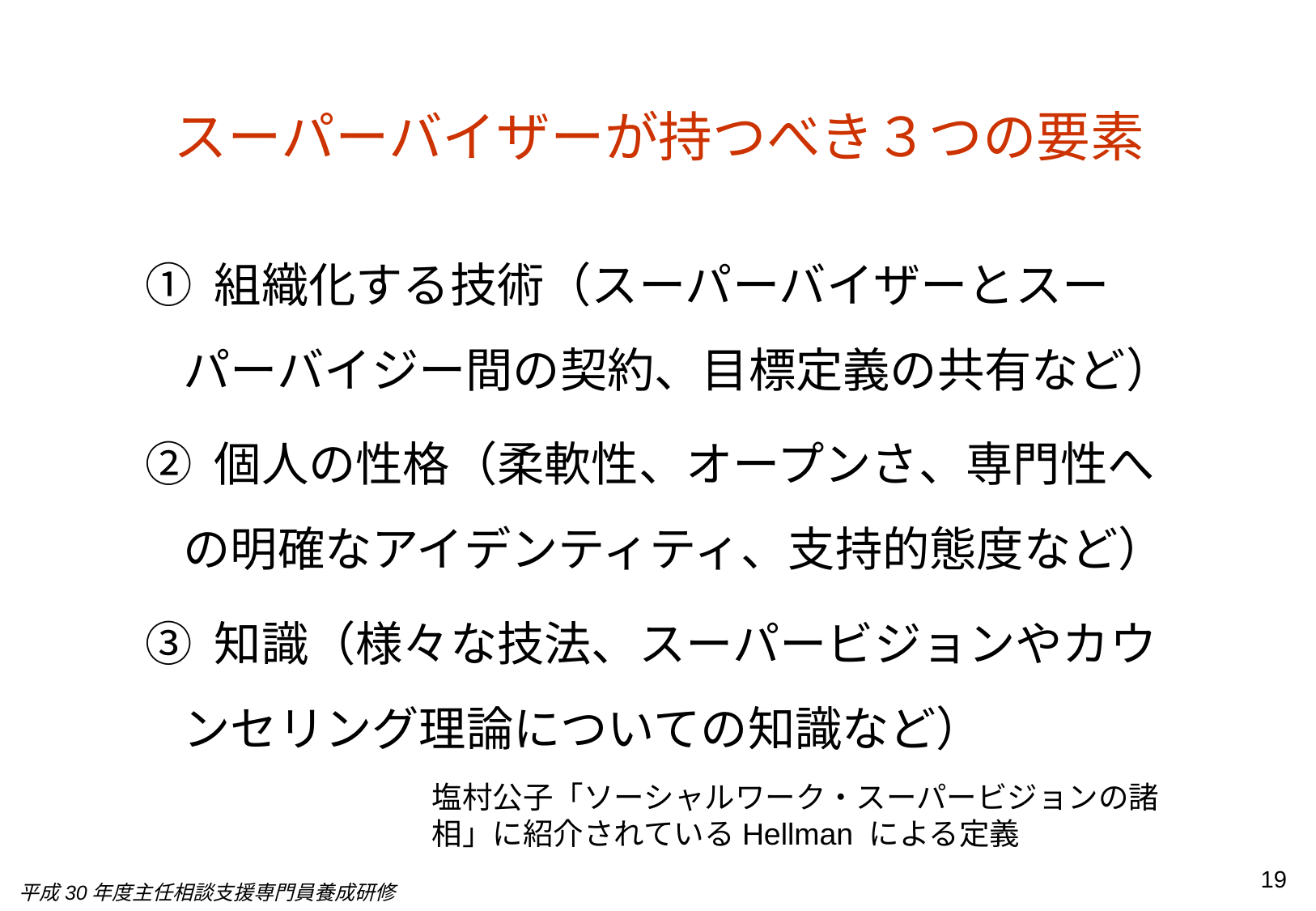

スーパーバイザーが持つべき３つの要素
① 組織化する技術（スーパーバイザーとスーパーバイジー間の契約、目標定義の共有など）
② 個人の性格（柔軟性、オープンさ、専門性への明確なアイデンティティ、支持的態度など）
③ 知識（様々な技法、スーパービジョンやカウンセリング理論についての知識など）
塩村公子「ソーシャルワーク・スーパービジョンの諸相」に紹介されているHellman による定義
19
平成30年度主任相談支援専門員養成研修